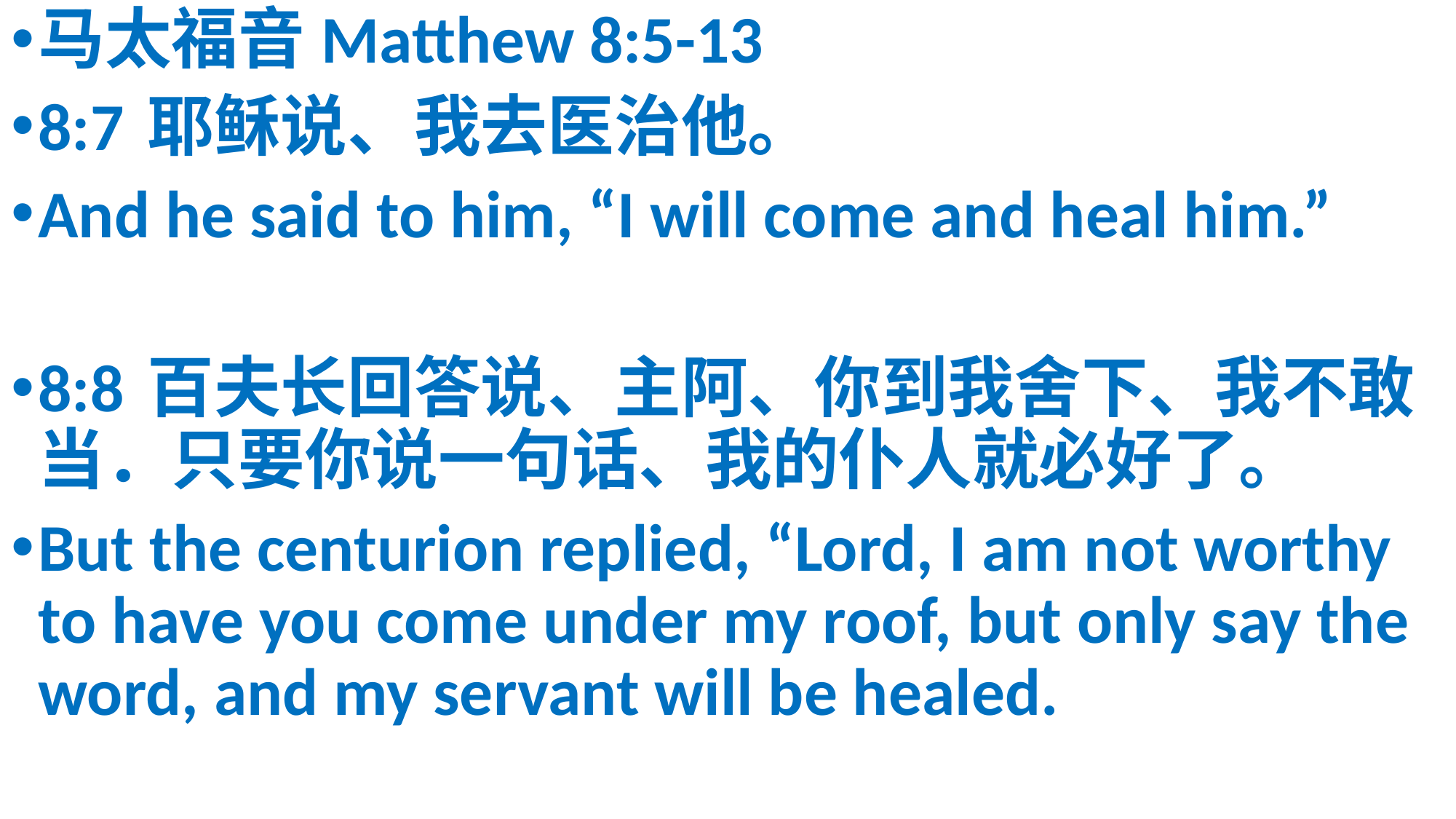

马太福音Matthew 8:5-13
8:7	耶稣说、我去医治他。
And he said to him, “I will come and heal him.”

8:8	百夫长回答说、主阿、你到我舍下、我不敢当．只要你说一句话、我的仆人就必好了。
But the centurion replied, “Lord, I am not worthy to have you come under my roof, but only say the word, and my servant will be healed.